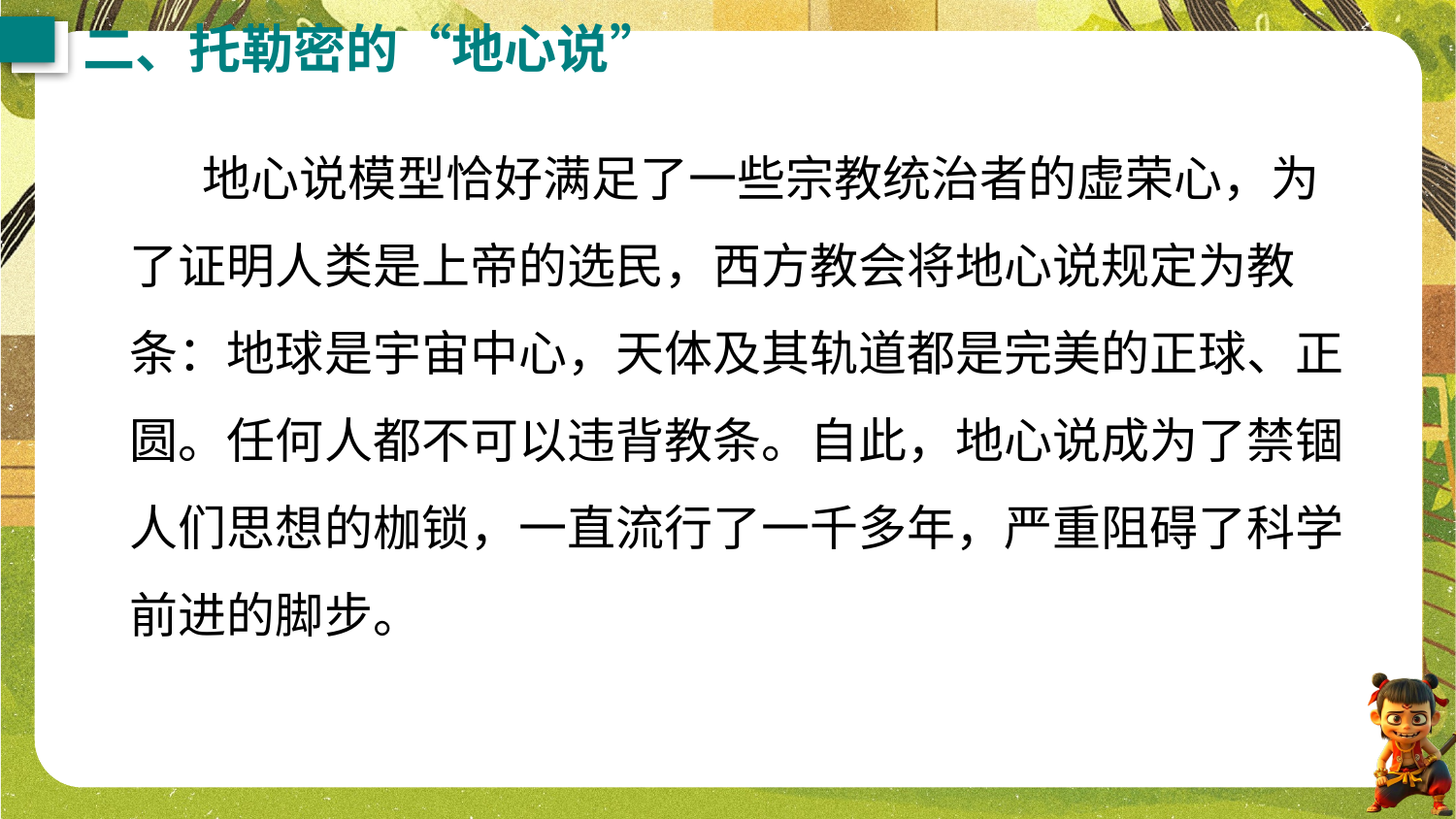

二、托勒密的“地心说”

地心说模型恰好满足了一些宗教统治者的虚荣心，为了证明人类是上帝的选民，西方教会将地心说规定为教条：地球是宇宙中心，天体及其轨道都是完美的正球、正圆。任何人都不可以违背教条。自此，地心说成为了禁锢人们思想的枷锁，一直流行了一千多年，严重阻碍了科学前进的脚步。